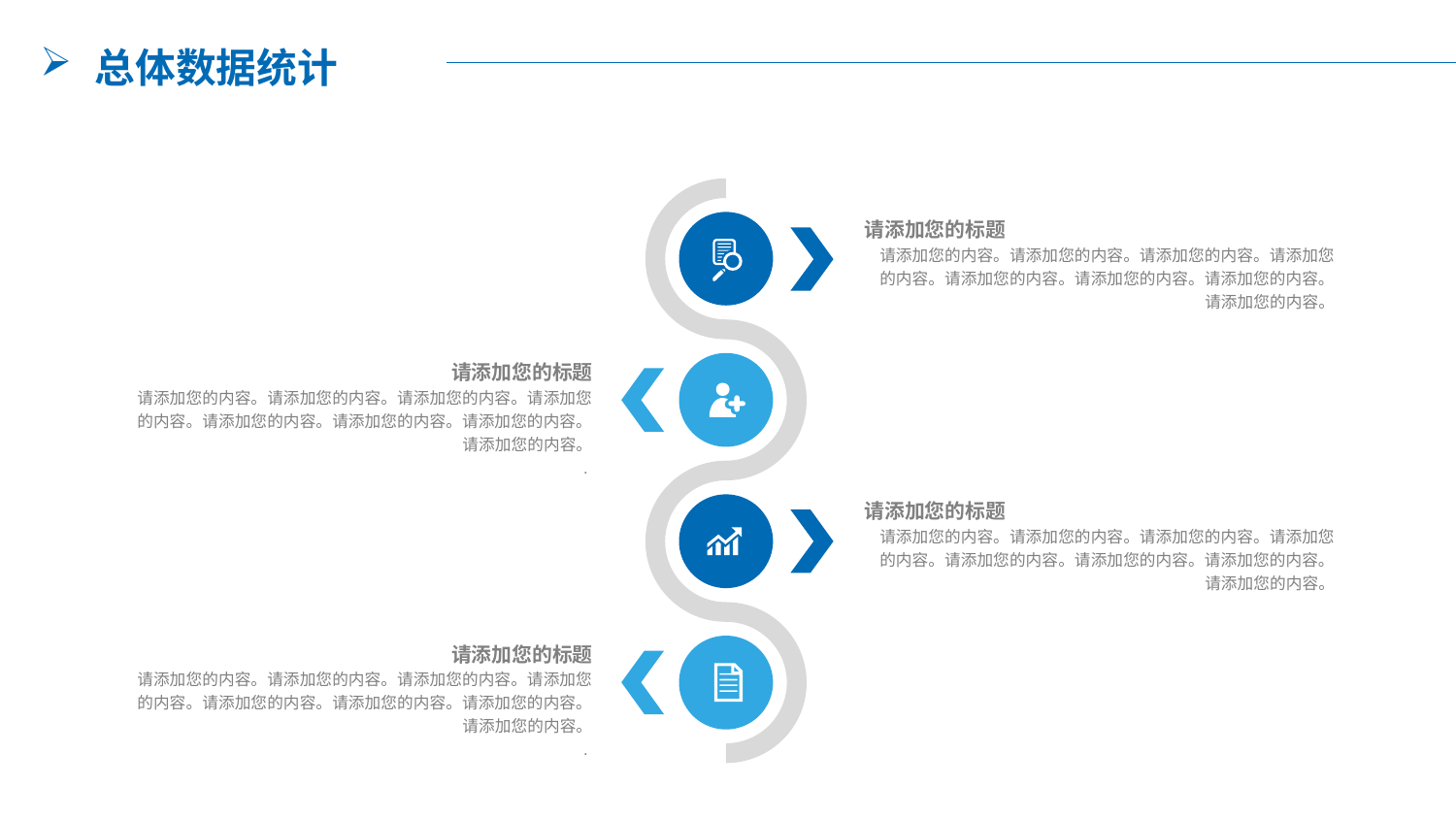

总体数据统计

请添加您的标题
请添加您的内容。请添加您的内容。请添加您的内容。请添加您的内容。请添加您的内容。请添加您的内容。请添加您的内容。请添加您的内容。

请添加您的标题
请添加您的内容。请添加您的内容。请添加您的内容。请添加您的内容。请添加您的内容。请添加您的内容。请添加您的内容。请添加您的内容。
.

请添加您的标题
请添加您的内容。请添加您的内容。请添加您的内容。请添加您的内容。请添加您的内容。请添加您的内容。请添加您的内容。请添加您的内容。

请添加您的标题
请添加您的内容。请添加您的内容。请添加您的内容。请添加您的内容。请添加您的内容。请添加您的内容。请添加您的内容。请添加您的内容。
.